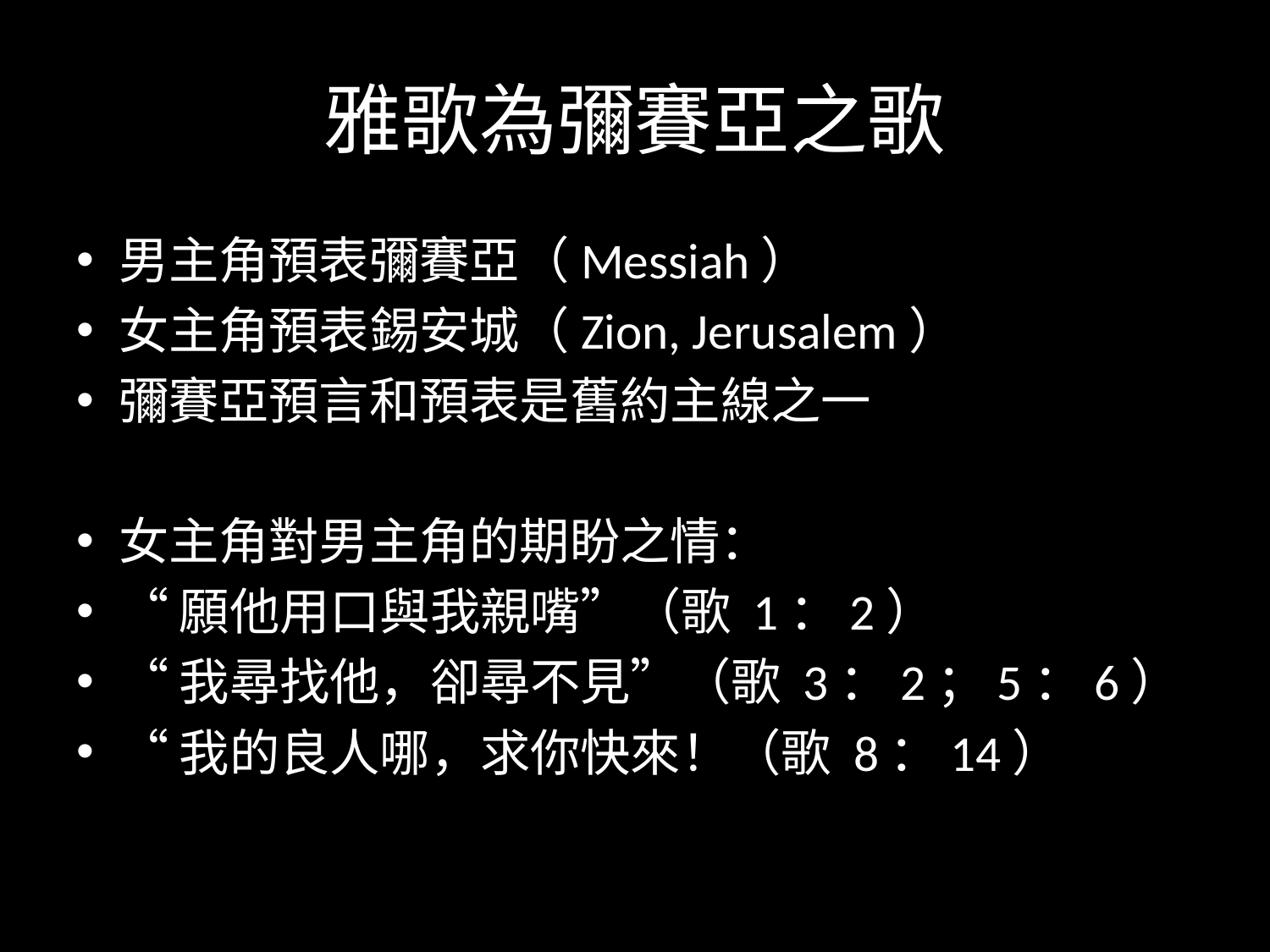

# 雅歌為彌賽亞之歌
男主角預表彌賽亞（Messiah）
女主角預表錫安城（Zion, Jerusalem）
彌賽亞預言和預表是舊約主線之一

女主角對男主角的期盼之情：
“願他用口與我親嘴”（歌 1：2）
“我尋找他，卻尋不見”（歌 3：2；5：6）
“我的良人哪，求你快來！（歌 8：14）